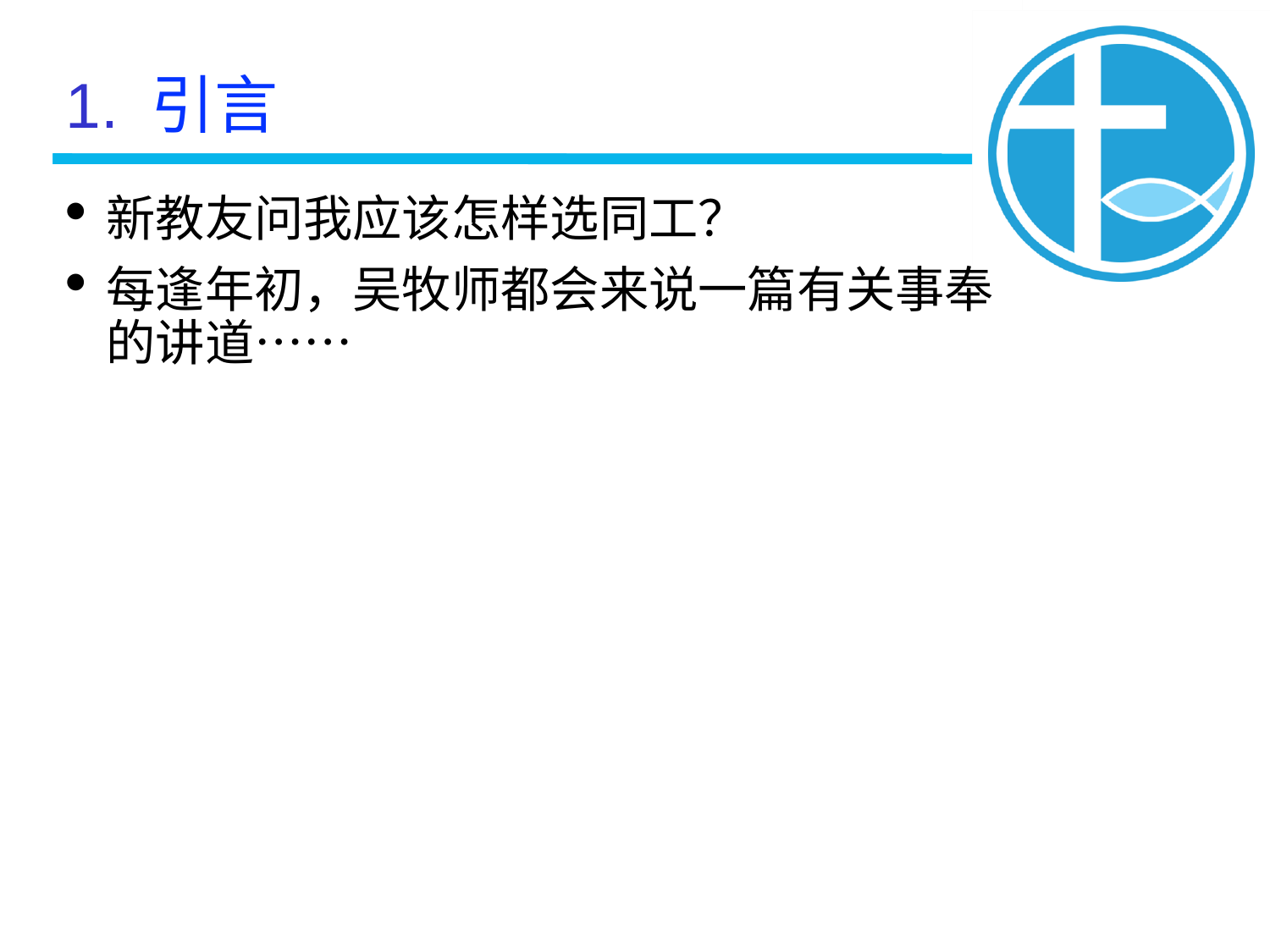

1. 引言
新教友问我应该怎样选同工？
每逢年初，吴牧师都会来说一篇有关事奉的讲道⋯⋯